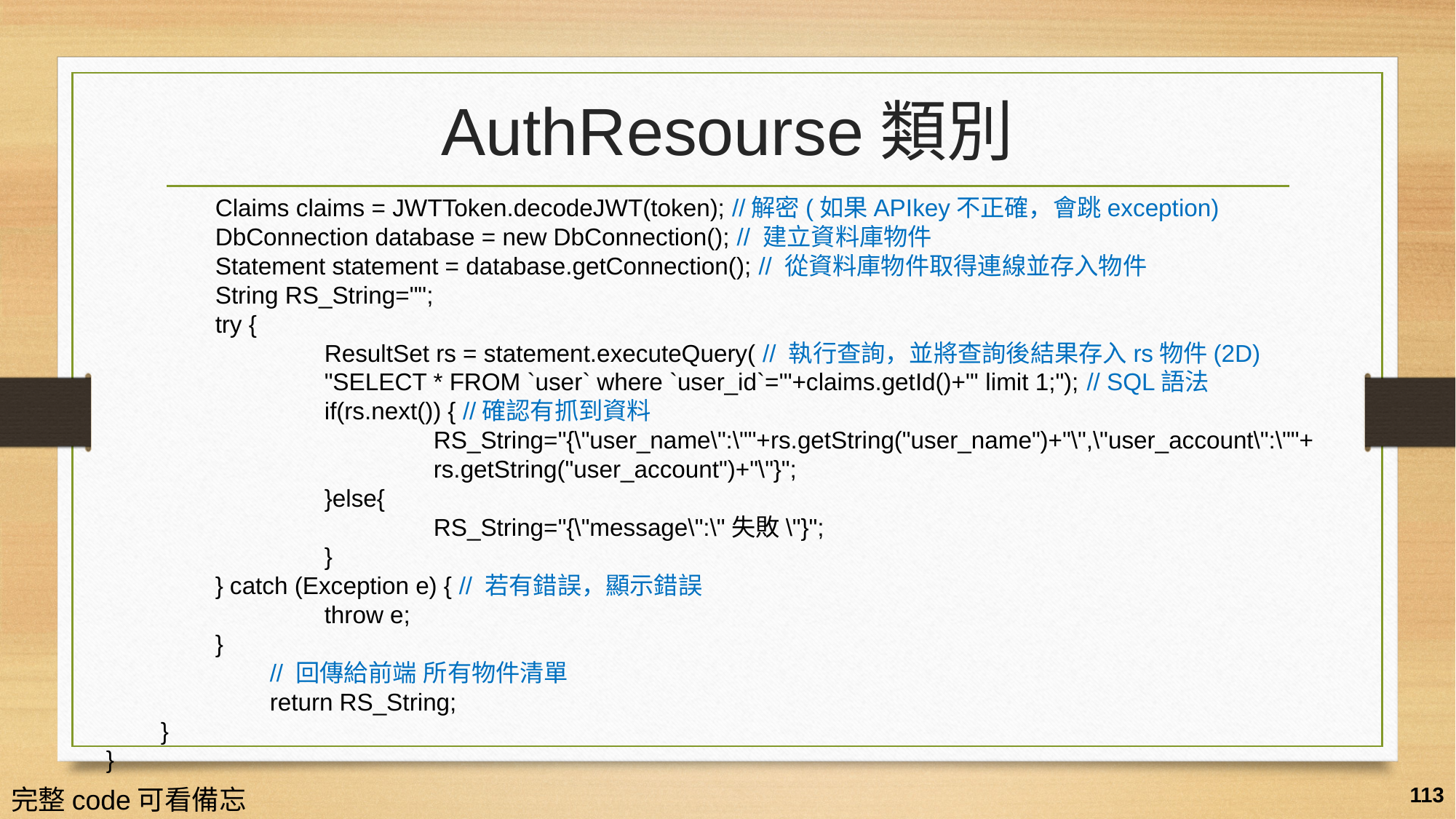

# AuthResourse類別
Claims claims = JWTToken.decodeJWT(token); //解密(如果APIkey不正確，會跳exception)
DbConnection database = new DbConnection(); // 建立資料庫物件
Statement statement = database.getConnection(); // 從資料庫物件取得連線並存入物件
String RS_String="";
try {
	ResultSet rs = statement.executeQuery( // 執行查詢，並將查詢後結果存入rs物件(2D)
	"SELECT * FROM `user` where `user_id`='"+claims.getId()+"' limit 1;"); // SQL語法
	if(rs.next()) { //確認有抓到資料
		RS_String="{\"user_name\":\""+rs.getString("user_name")+"\",\"user_account\":\""+
		rs.getString("user_account")+"\"}";
	}else{
		RS_String="{\"message\":\"失敗\"}";
	}
} catch (Exception e) { // 若有錯誤，顯示錯誤
	throw e;
}
	// 回傳給前端 所有物件清單
	return RS_String;
}
}
完整code可看備忘搞
113